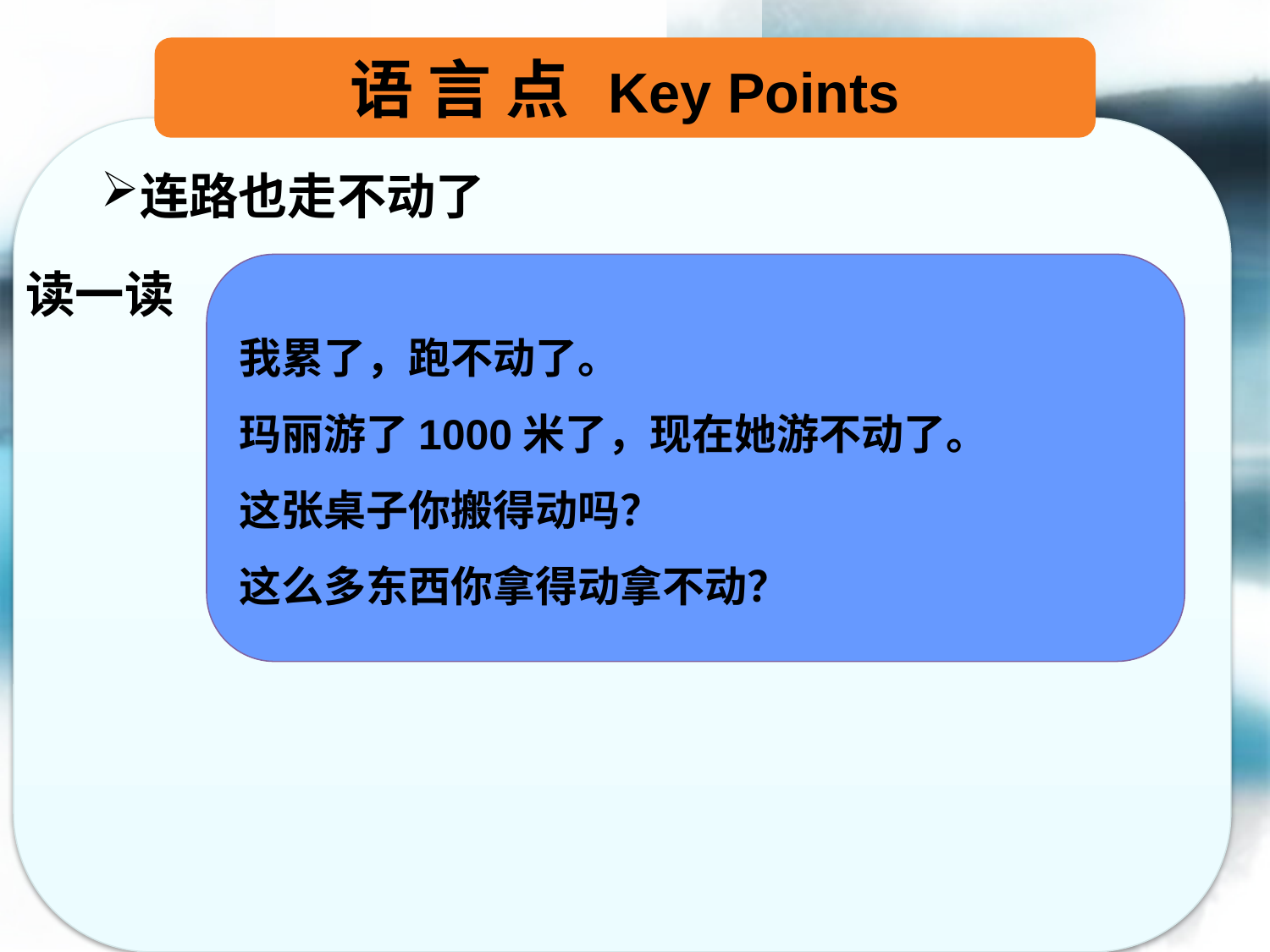

语 言 点  Key Points

连路也走不动了
我累了，跑不动了。
玛丽游了1000米了，现在她游不动了。
这张桌子你搬得动吗？
这么多东西你拿得动拿不动？
读一读